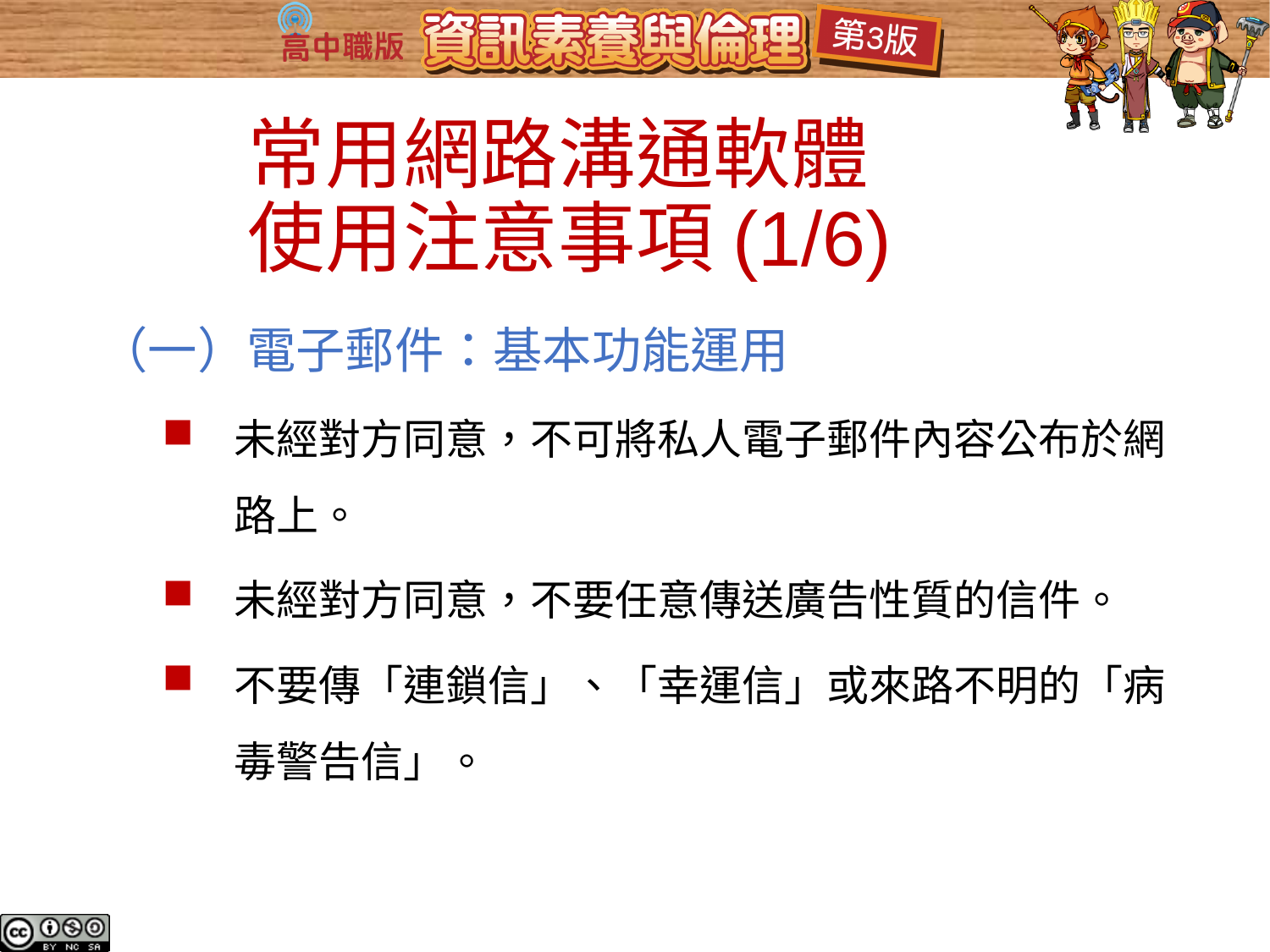

（一）電子郵件：基本功能運用
未經對方同意，不可將私人電子郵件內容公布於網路上。
未經對方同意，不要任意傳送廣告性質的信件。
不要傳「連鎖信」、「幸運信」或來路不明的「病毒警告信」。

# 常用網路溝通軟體 使用注意事項(1/6)